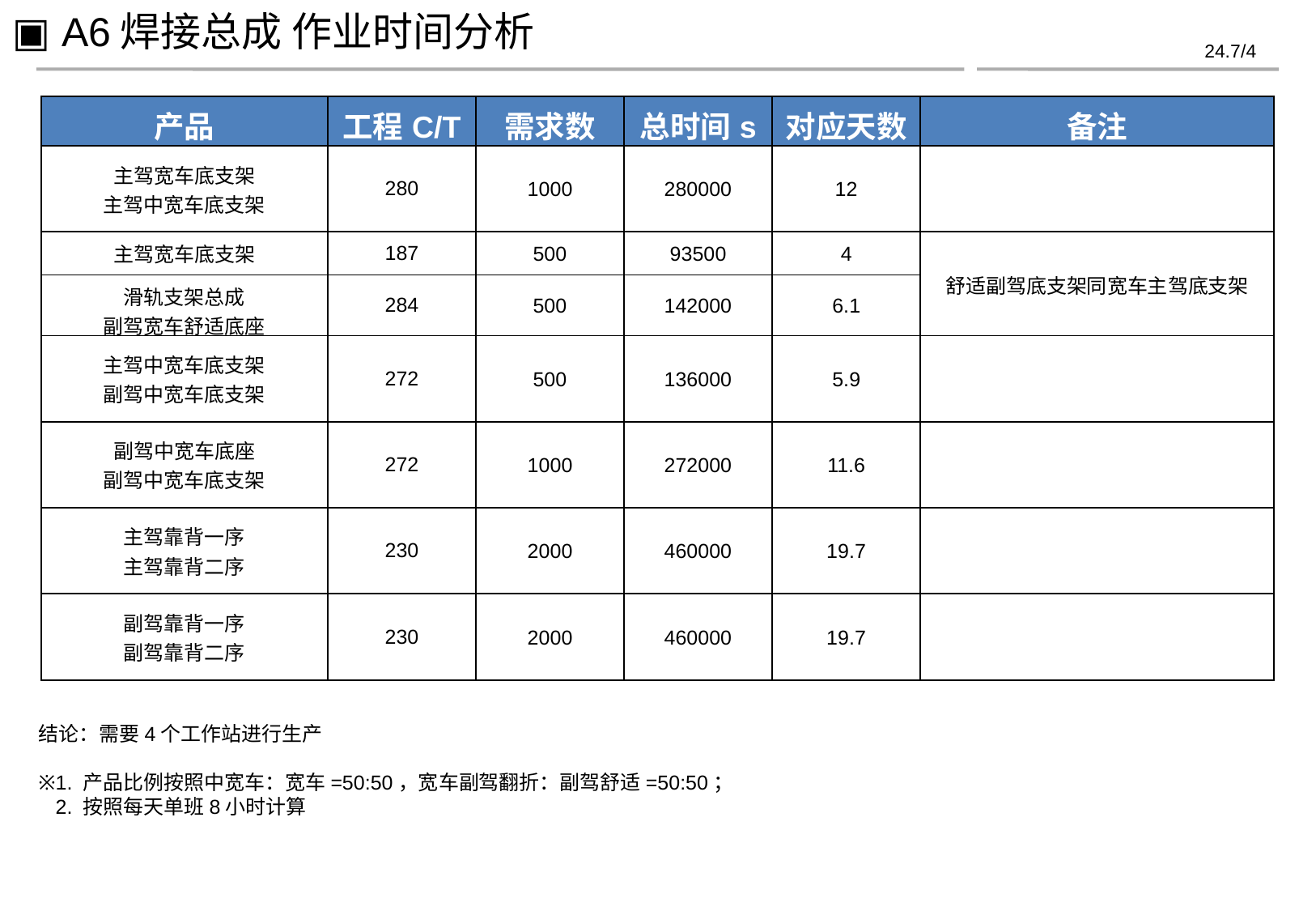

▣ A6焊接总成 作业时间分析
| 产品 | 工程C/T | 需求数 | 总时间s | 对应天数 | 备注 |
| --- | --- | --- | --- | --- | --- |
| 主驾宽车底支架 主驾中宽车底支架 | 280 | 1000 | 280000 | 12 |  |
| 主驾宽车底支架 | 187 | 500 | 93500 | 4 | 舒适副驾底支架同宽车主驾底支架 |
| 滑轨支架总成 副驾宽车舒适底座 | 284 | 500 | 142000 | 6.1 | 舒适副驾底支架同宽车主驾底支架 |
| 主驾中宽车底支架 副驾中宽车底支架 | 272 | 500 | 136000 | 5.9 |  |
| 副驾中宽车底座 副驾中宽车底支架 | 272 | 1000 | 272000 | 11.6 |  |
| 主驾靠背一序 主驾靠背二序 | 230 | 2000 | 460000 | 19.7 |  |
| 副驾靠背一序 副驾靠背二序 | 230 | 2000 | 460000 | 19.7 |  |
结论：需要4个工作站进行生产

※1. 产品比例按照中宽车：宽车=50:50，宽车副驾翻折：副驾舒适=50:50；
   2. 按照每天单班8小时计算